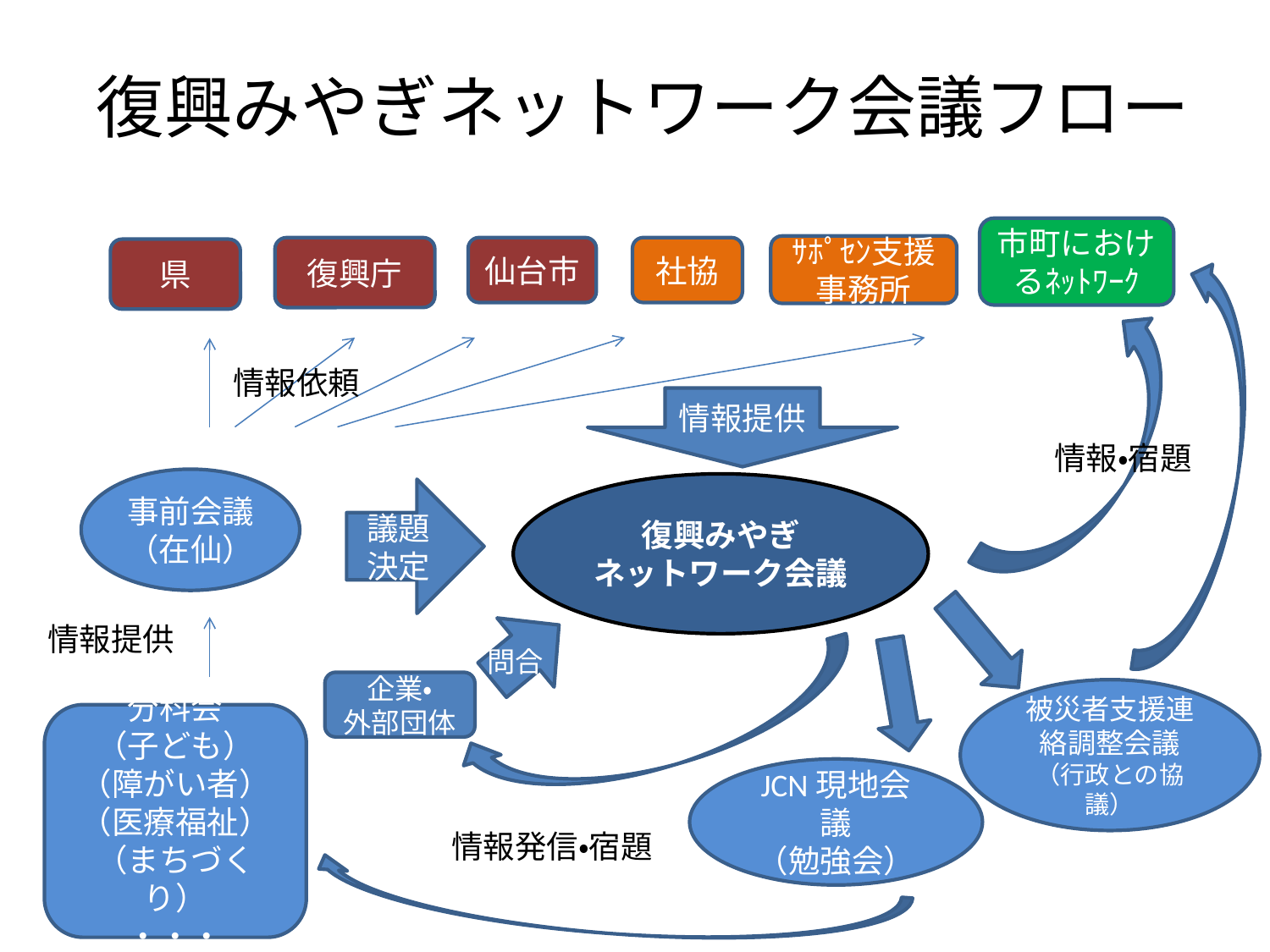

# 復興みやぎネットワーク会議フロー
市町におけるﾈｯﾄﾜｰｸ
ｻﾎﾟｾﾝ支援事務所
仙台市
社協
復興庁
県
情報依頼
情報提供

情報・宿題
事前会議
（在仙）
復興みやぎ
ネットワーク会議
議題
決定

情報提供

問合
企業・
外部団体
被災者支援連絡調整会議
（行政との協議）
分科会
（子ども）
（障がい者）
（医療福祉）
（まちづくり）
・・・
JCN現地会議
（勉強会）
情報発信・宿題